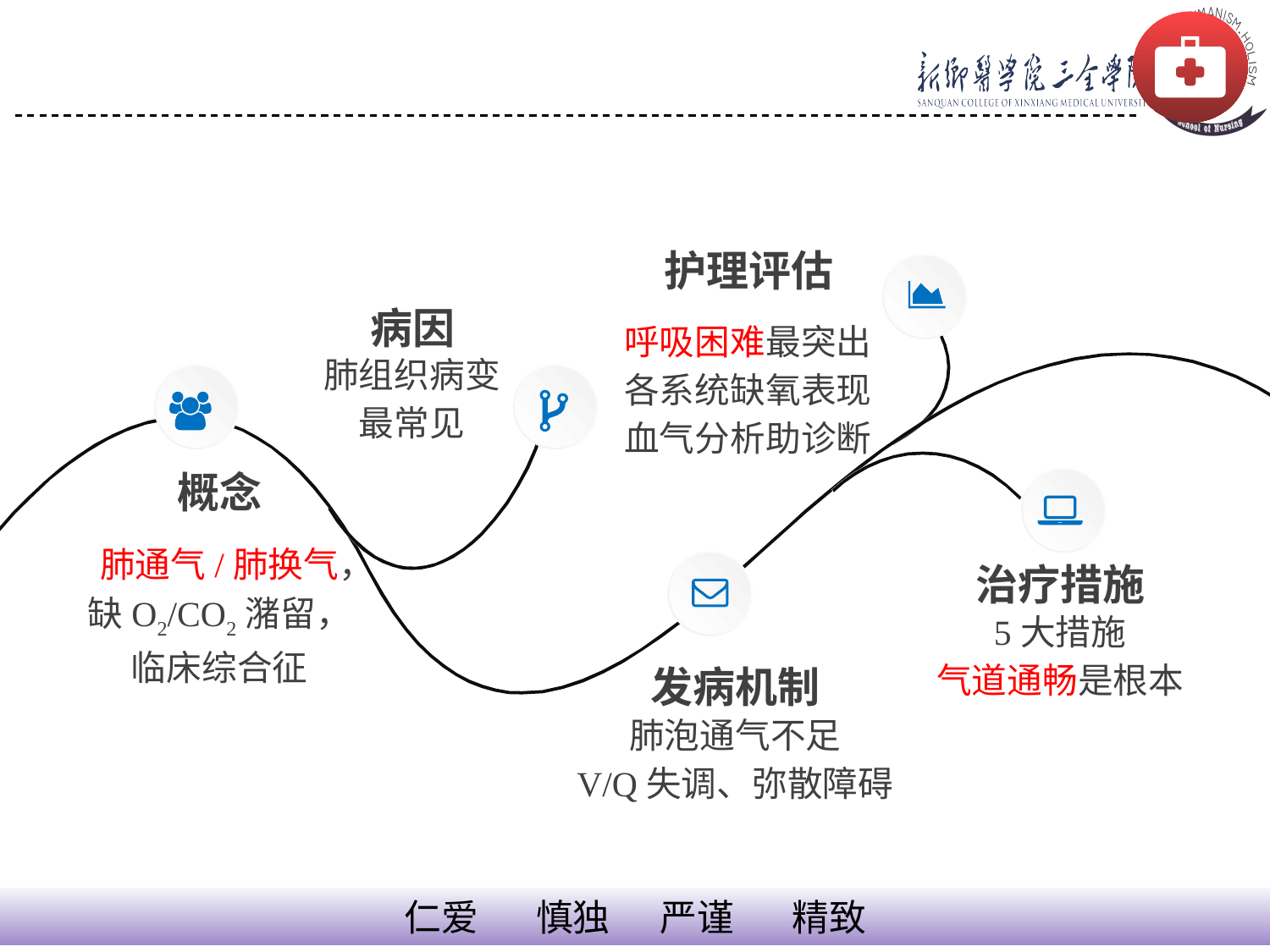

护理评估
呼吸困难最突出
各系统缺氧表现
血气分析助诊断

病因
肺组织病变最常见

概念
肺通气/肺换气，缺O2/CO2潴留，临床综合征
治疗措施
5大措施
气道通畅是根本
发病机制
肺泡通气不足
V/Q失调、弥散障碍